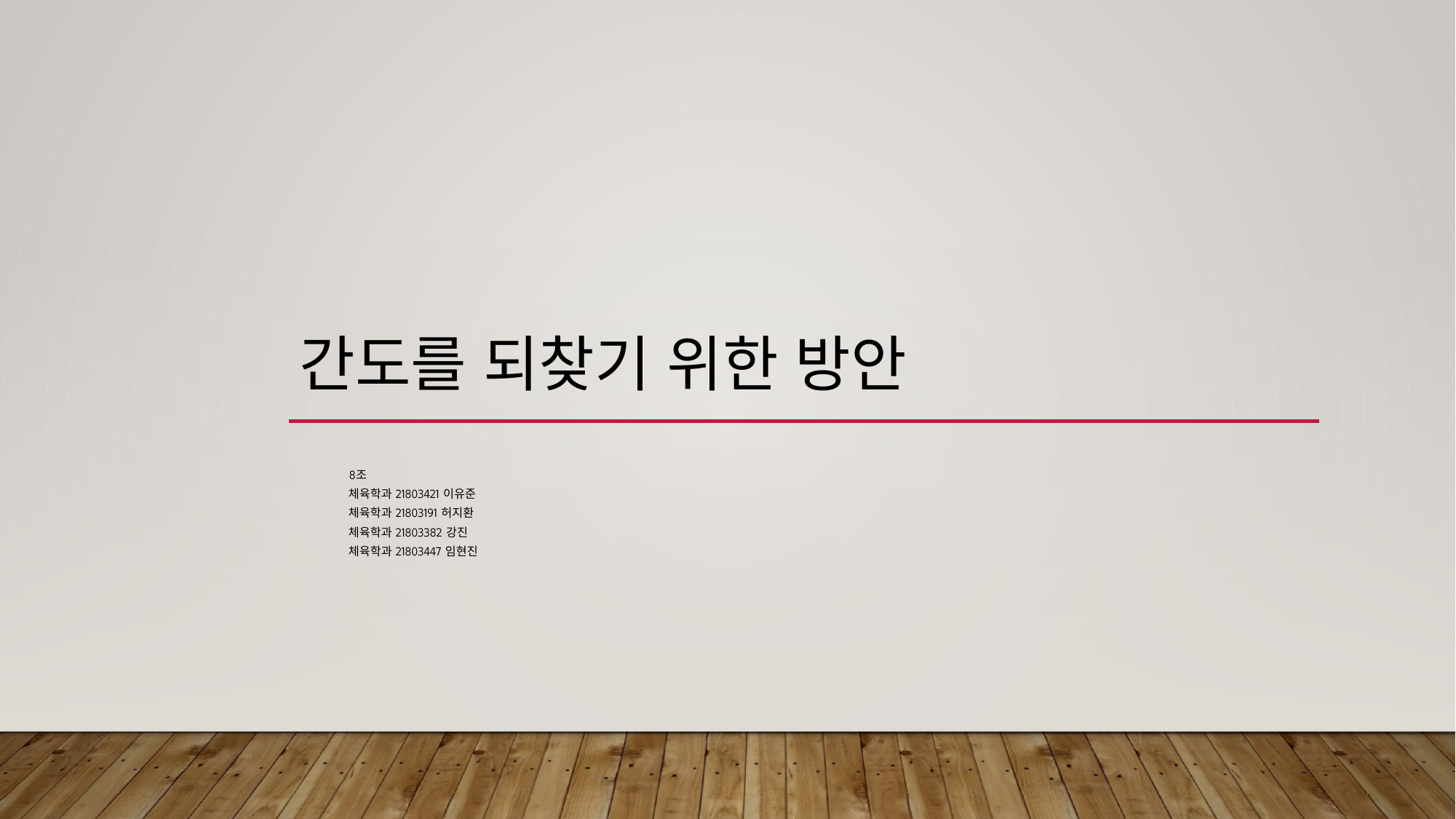

# 간도를 되찾기 위한 방안
   8조
   체육학과 21803421 이유준
   체육학과 21803191 허지환
   체육학과 21803382 강진
   체육학과 21803447 임현진